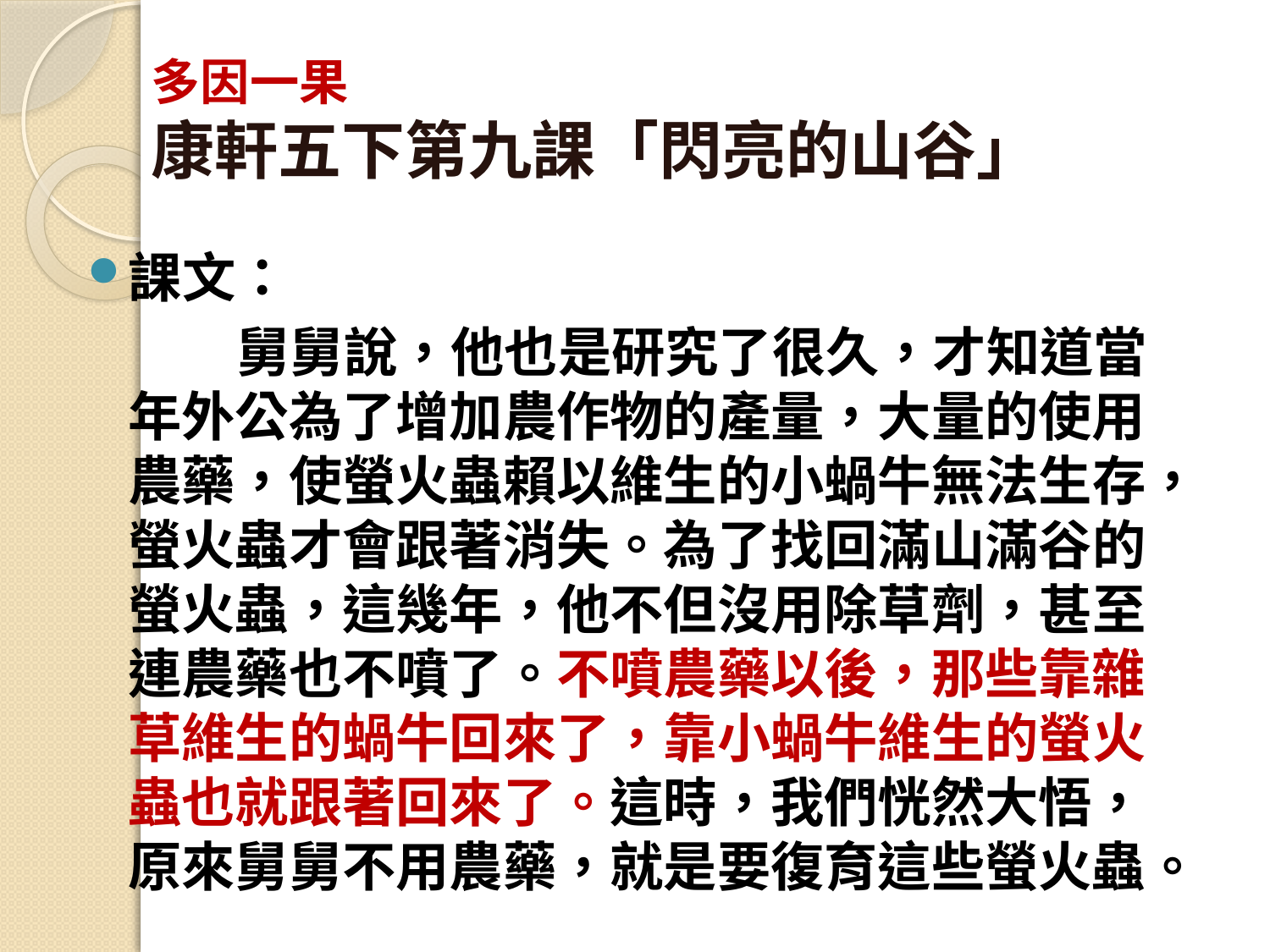

# 多因一果 康軒五下第九課「閃亮的山谷」
課文：
	        舅舅說，他也是研究了很久，才知道當年外公為了增加農作物的產量，大量的使用農藥，使螢火蟲賴以維生的小蝸牛無法生存，螢火蟲才會跟著消失。為了找回滿山滿谷的螢火蟲，這幾年，他不但沒用除草劑，甚至連農藥也不噴了。不噴農藥以後，那些靠雜草維生的蝸牛回來了，靠小蝸牛維生的螢火蟲也就跟著回來了。這時，我們恍然大悟，原來舅舅不用農藥，就是要復育這些螢火蟲。